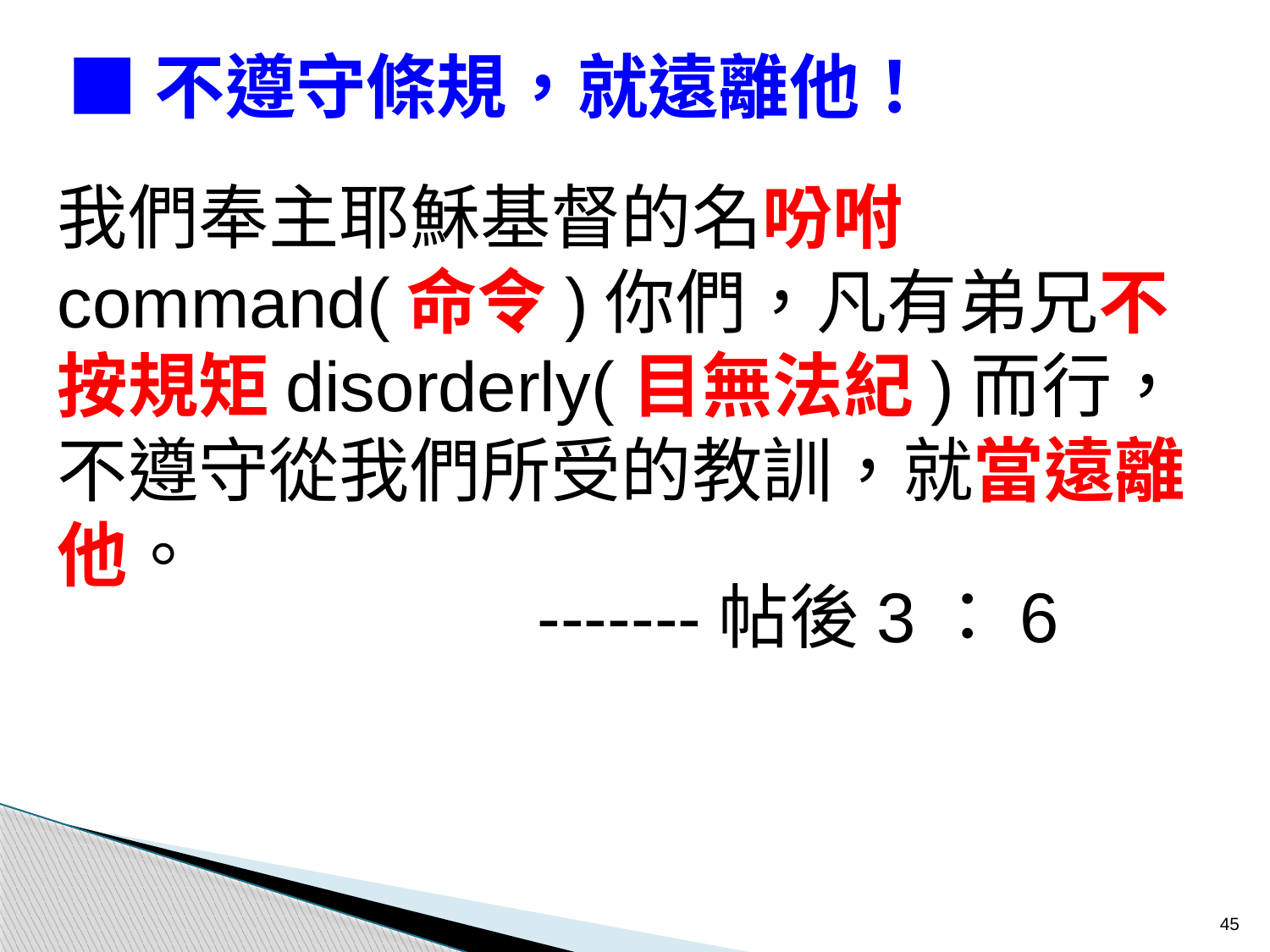

■不遵守條規，就遠離他！
我們奉主耶穌基督的名吩咐command(命令)你們，凡有弟兄不按規矩disorderly(目無法紀)而行，不遵守從我們所受的教訓，就當遠離他。
-------帖後3：6
45